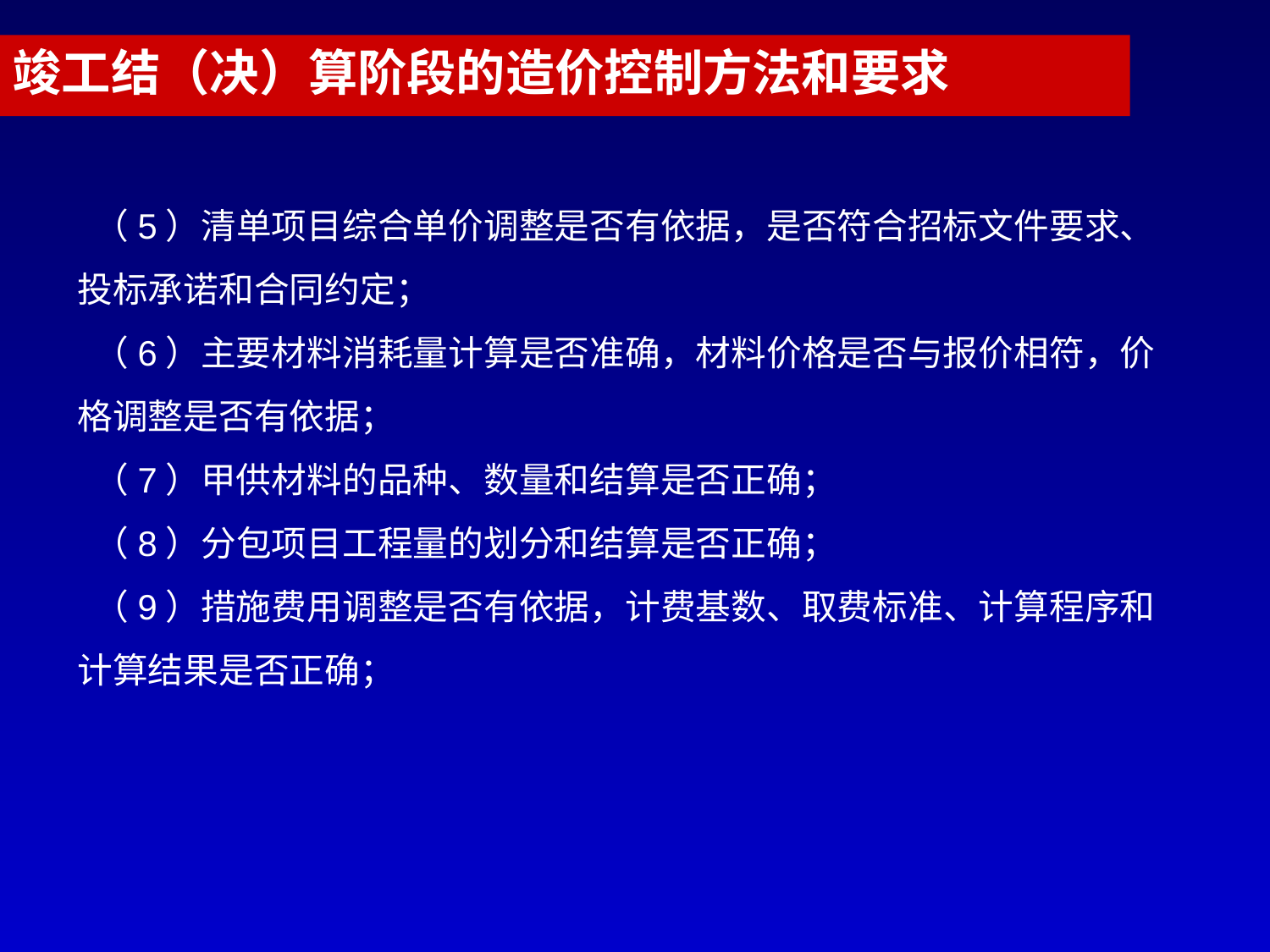

竣工结（决）算阶段的造价控制方法和要求
 （5）清单项目综合单价调整是否有依据，是否符合招标文件要求、投标承诺和合同约定；
 （6）主要材料消耗量计算是否准确，材料价格是否与报价相符，价格调整是否有依据；
 （7）甲供材料的品种、数量和结算是否正确；
 （8）分包项目工程量的划分和结算是否正确；
 （9）措施费用调整是否有依据，计费基数、取费标准、计算程序和计算结果是否正确；
131